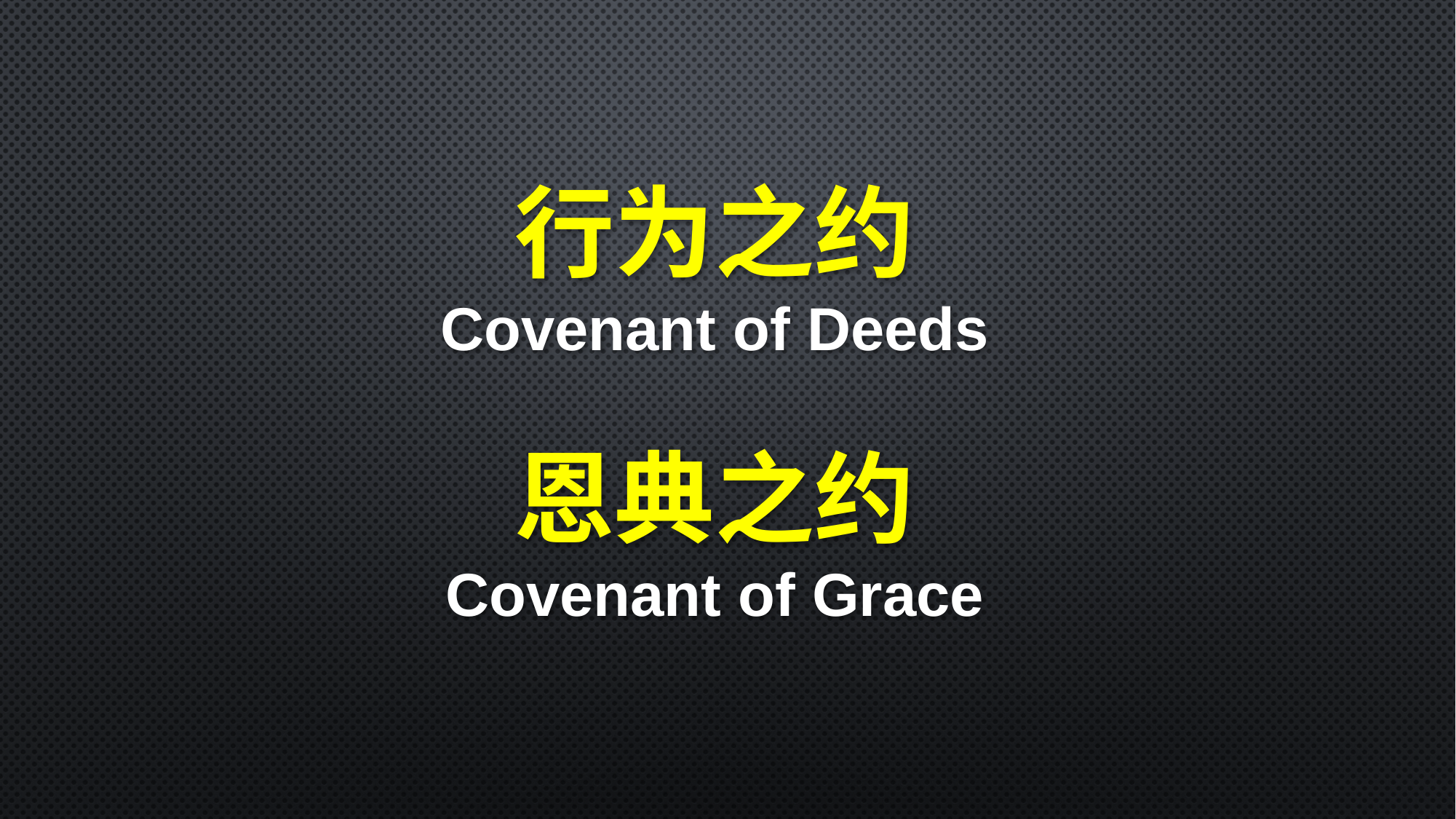

行为之约
Covenant of Deeds

恩典之约
Covenant of Grace